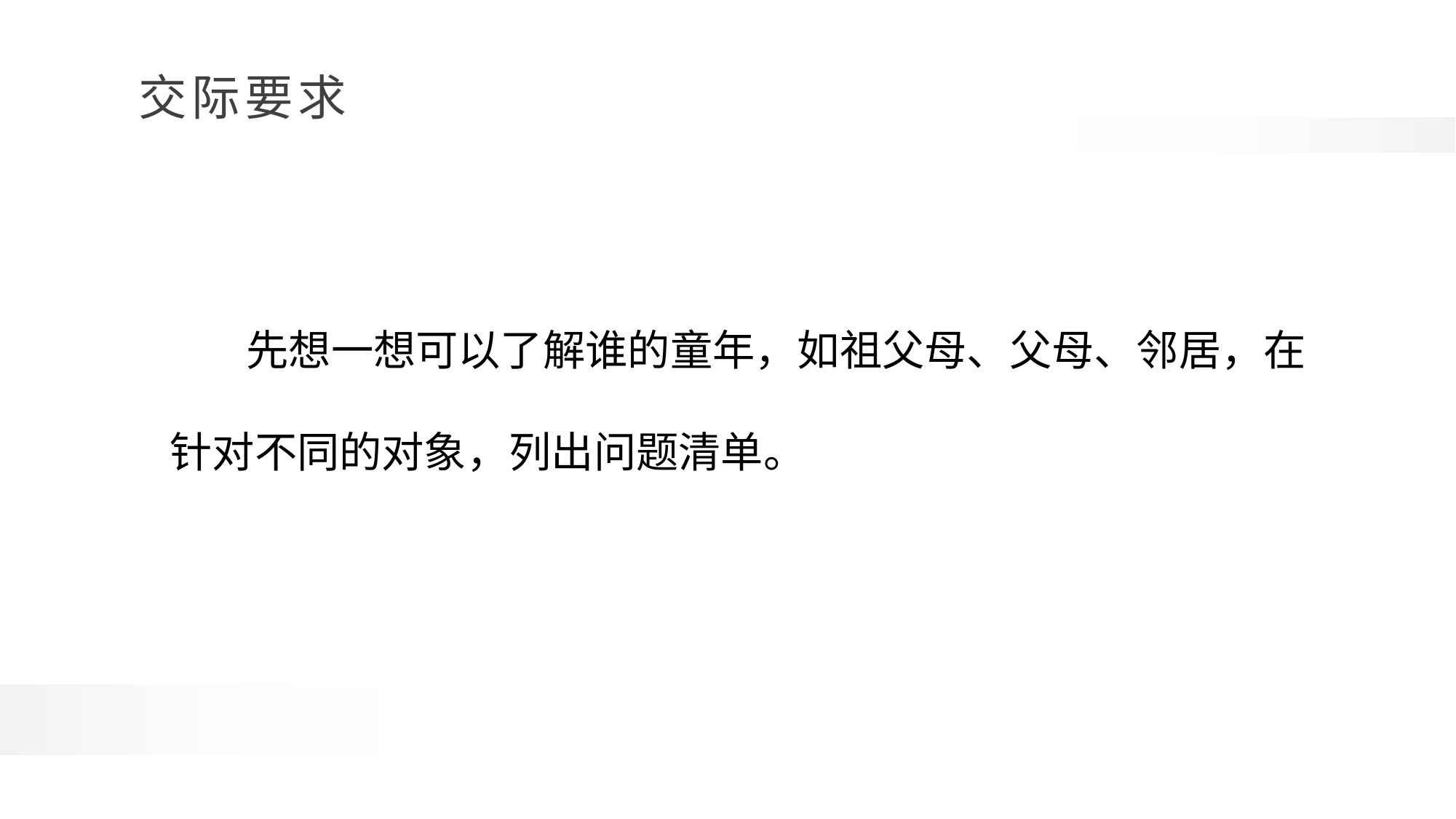

先想一想可以了解谁的童年，如祖父母、父母、邻居，在针对不同的对象，列出问题清单。